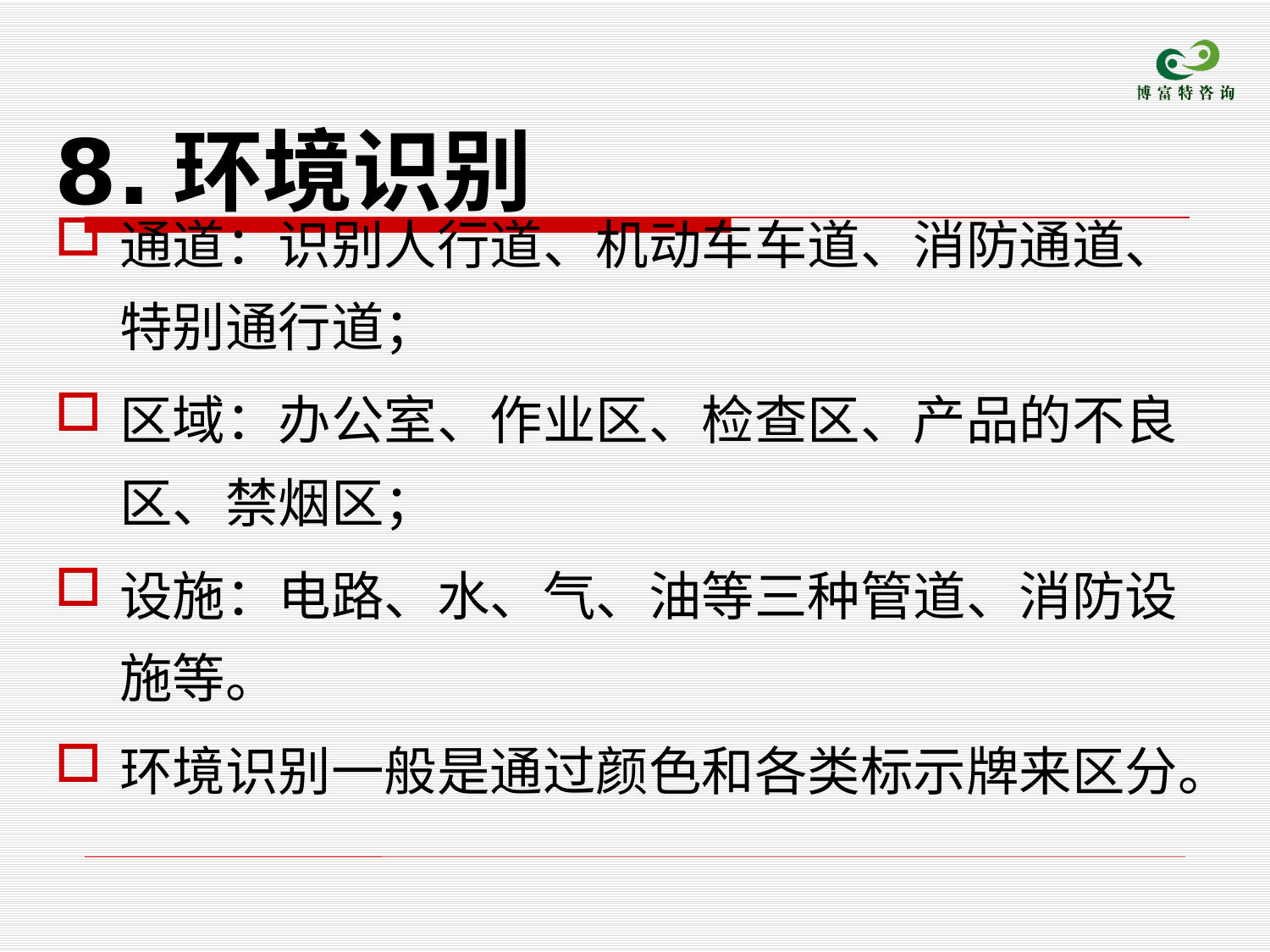

# 8.环境识别
通道：识别人行道、机动车车道、消防通道、特别通行道；
区域：办公室、作业区、检查区、产品的不良区、禁烟区；
设施：电路、水、气、油等三种管道、消防设施等。
环境识别一般是通过颜色和各类标示牌来区分。
514